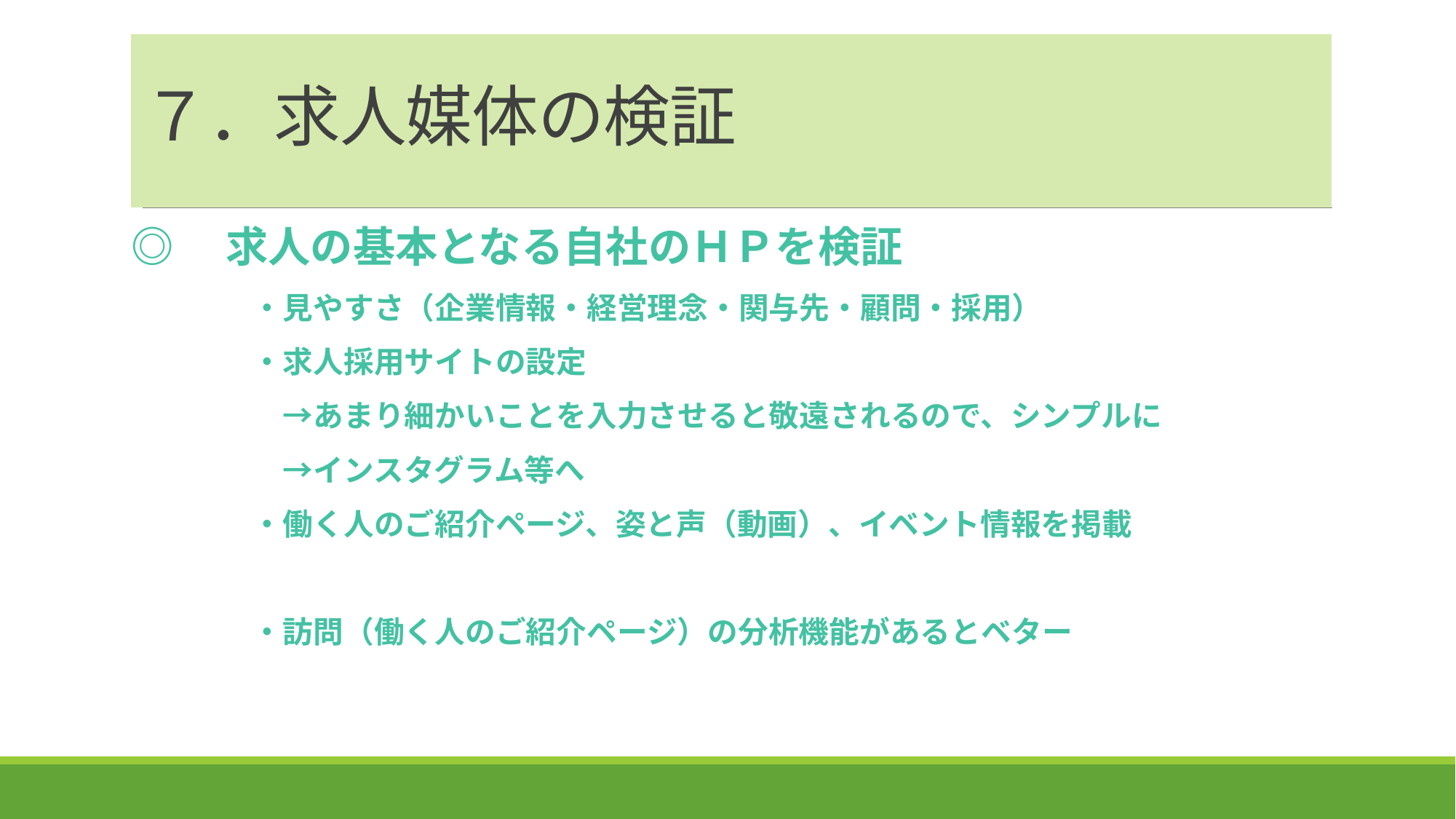

# ７．求人媒体の検証
◎　求人の基本となる自社のＨＰを検証
　　　　・見やすさ（企業情報・経営理念・関与先・顧問・採用）
　　　　・求人採用サイトの設定
　　　　　→あまり細かいことを入力させると敬遠されるので、シンプルに
　　　　　→インスタグラム等へ
　　　　・働く人のご紹介ページ、姿と声（動画）、イベント情報を掲載

　　　　・訪問（働く人のご紹介ページ）の分析機能があるとベター